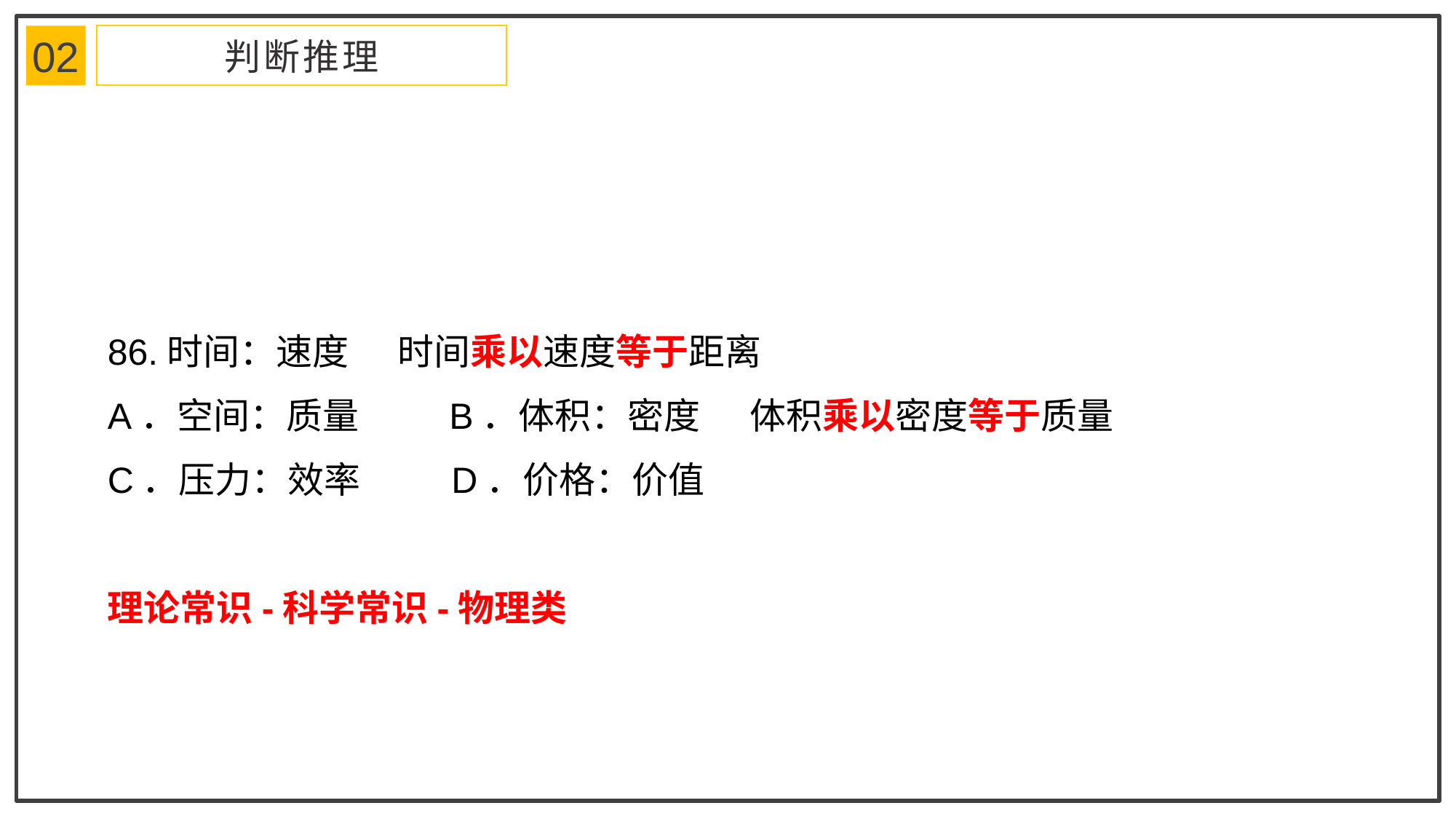

02
判断推理
86.时间：速度      时间乘以速度等于距离
A．空间：质量          B．体积：密度      体积乘以密度等于质量
C．压力：效率          D．价格：价值

理论常识-科学常识-物理类